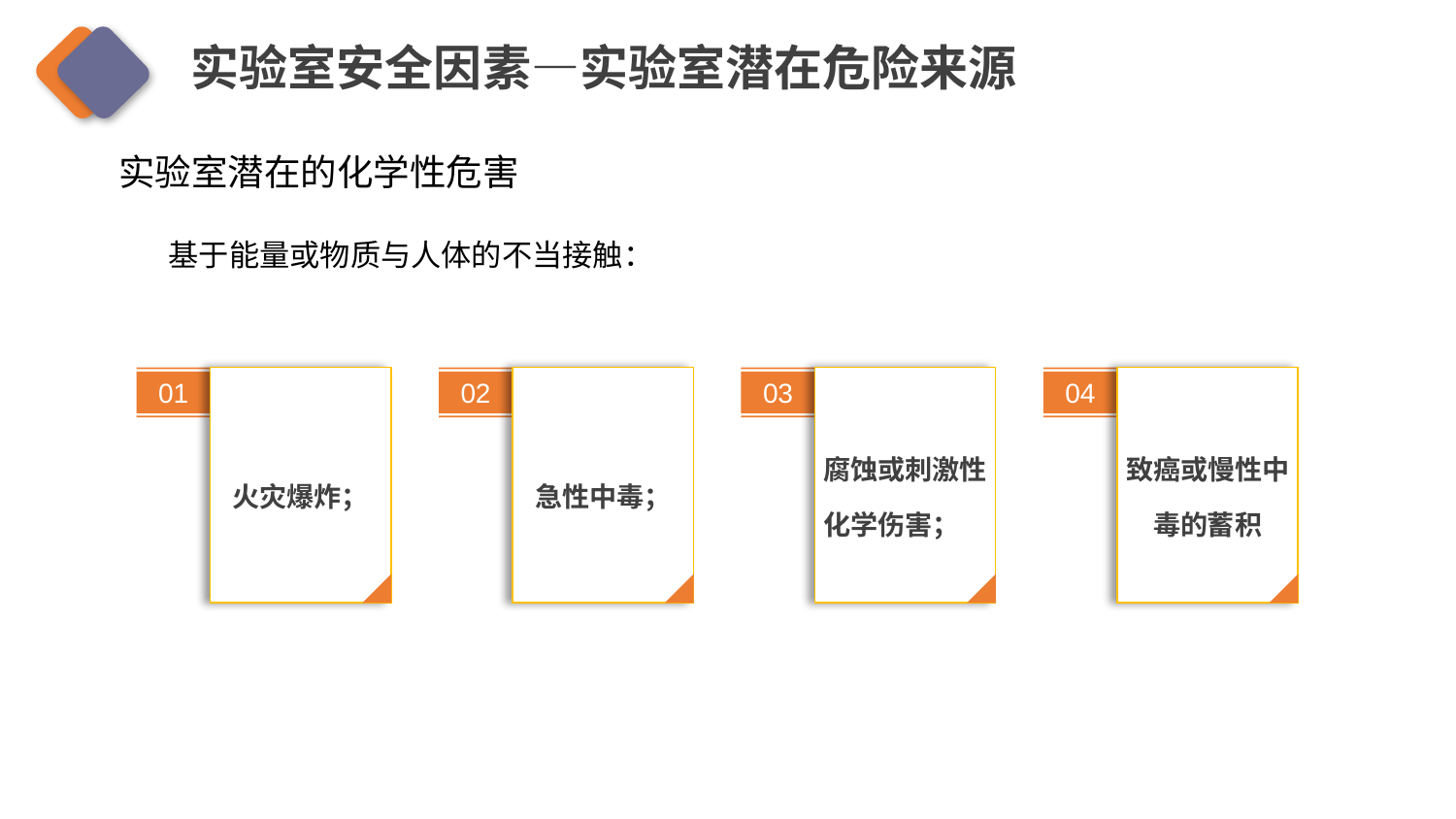

实验室安全因素—实验室潜在危险来源
实验室潜在的化学性危害
基于能量或物质与人体的不当接触：
01
火灾爆炸；
02
急性中毒；
03
腐蚀或刺激性化学伤害；
04
致癌或慢性中毒的蓄积